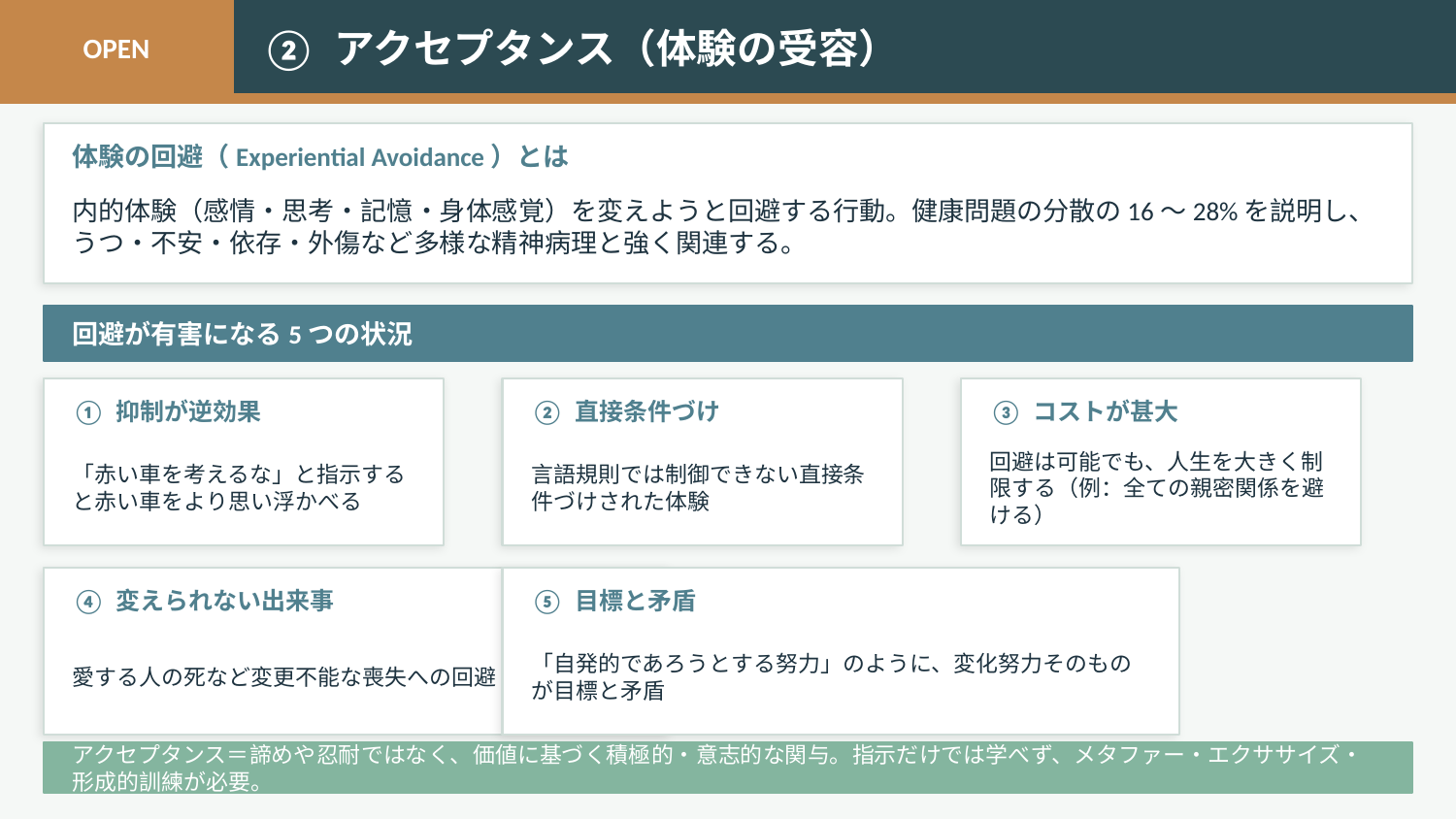

OPEN
② アクセプタンス（体験の受容）

体験の回避（Experiential Avoidance）とは
内的体験（感情・思考・記憶・身体感覚）を変えようと回避する行動。健康問題の分散の16〜28%を説明し、うつ・不安・依存・外傷など多様な精神病理と強く関連する。

回避が有害になる5つの状況

① 抑制が逆効果
② 直接条件づけ
③ コストが甚大
「赤い車を考えるな」と指示すると赤い車をより思い浮かべる
言語規則では制御できない直接条件づけされた体験
回避は可能でも、人生を大きく制限する（例：全ての親密関係を避ける）

④ 変えられない出来事
⑤ 目標と矛盾
愛する人の死など変更不能な喪失への回避
「自発的であろうとする努力」のように、変化努力そのものが目標と矛盾

アクセプタンス＝諦めや忍耐ではなく、価値に基づく積極的・意志的な関与。指示だけでは学べず、メタファー・エクササイズ・形成的訓練が必要。